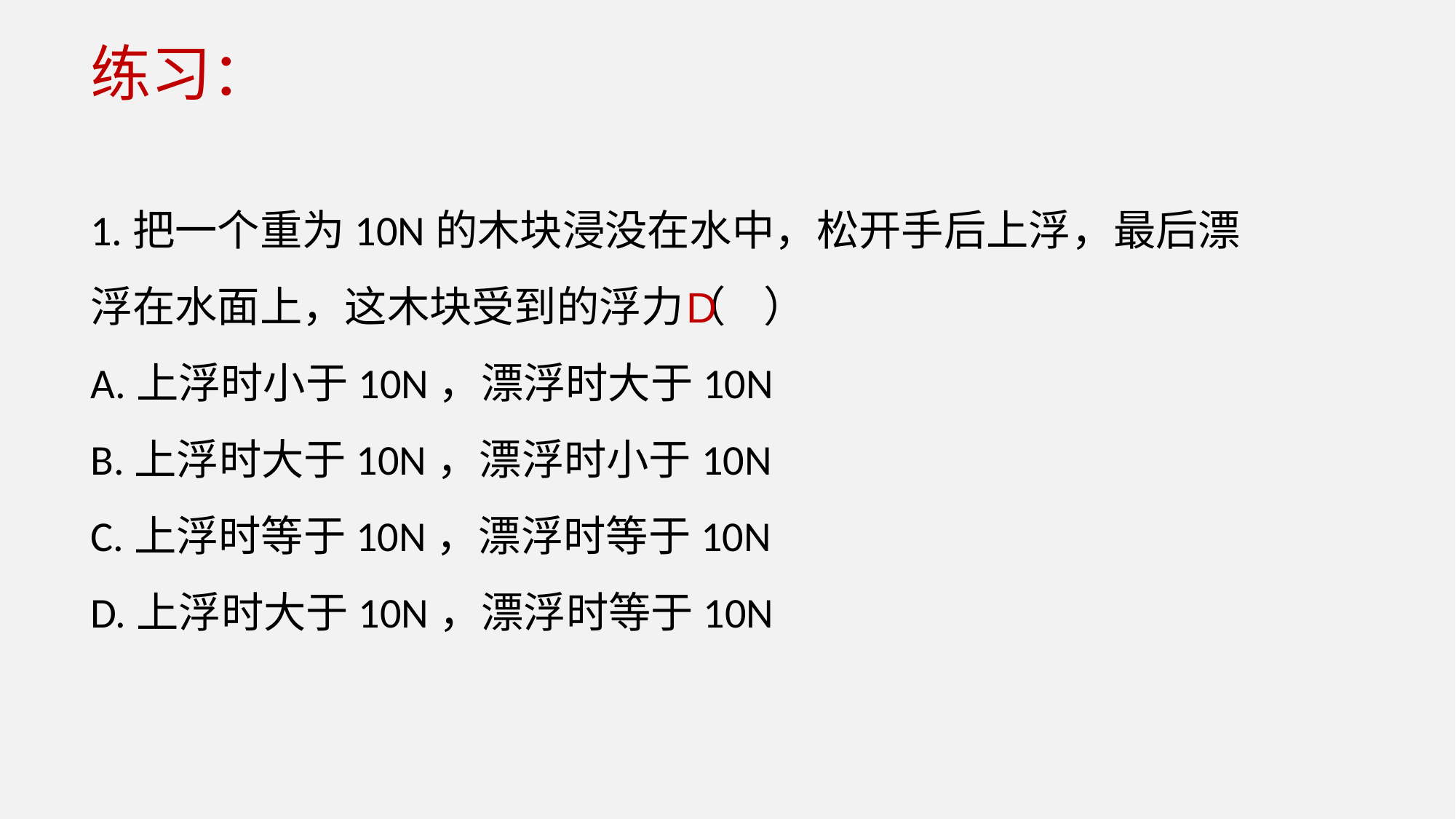

练习：
1.把一个重为10N的木块浸没在水中，松开手后上浮，最后漂浮在水面上，这木块受到的浮力（    ）
A.上浮时小于10N，漂浮时大于10N
B.上浮时大于10N，漂浮时小于10N
C.上浮时等于10N，漂浮时等于10N
D.上浮时大于10N，漂浮时等于10N
D